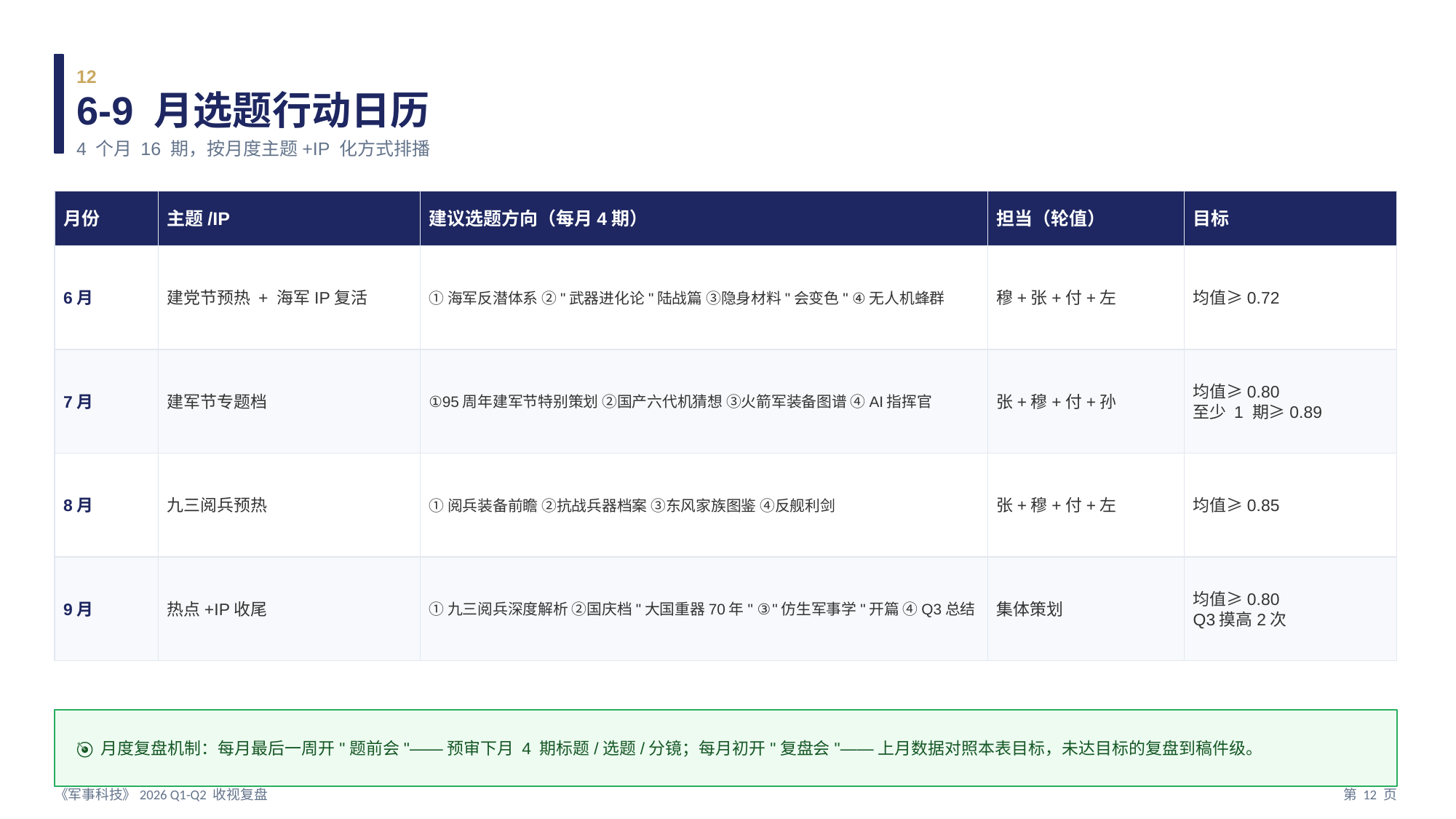

12

6-9 月选题行动日历
4 个月 16 期，按月度主题+IP 化方式排播

月份

主题/IP

建议选题方向（每月4期）

担当（轮值）

目标

6月

建党节预热 + 海军IP复活

①海军反潜体系 ②"武器进化论"陆战篇 ③隐身材料"会变色" ④无人机蜂群

穆+张+付+左

均值≥0.72

7月

建军节专题档

①95周年建军节特别策划 ②国产六代机猜想 ③火箭军装备图谱 ④AI指挥官

张+穆+付+孙

均值≥0.80
至少 1 期≥0.89

8月

九三阅兵预热

①阅兵装备前瞻 ②抗战兵器档案 ③东风家族图鉴 ④反舰利剑

张+穆+付+左

均值≥0.85

9月

热点+IP收尾

①九三阅兵深度解析 ②国庆档"大国重器70年" ③"仿生军事学"开篇 ④Q3总结

集体策划

均值≥0.80
Q3摸高2次

🎯 月度复盘机制：每月最后一周开"题前会"——预审下月 4 期标题/选题/分镜；每月初开"复盘会"——上月数据对照本表目标，未达目标的复盘到稿件级。
《军事科技》2026 Q1-Q2 收视复盘
第 12 页